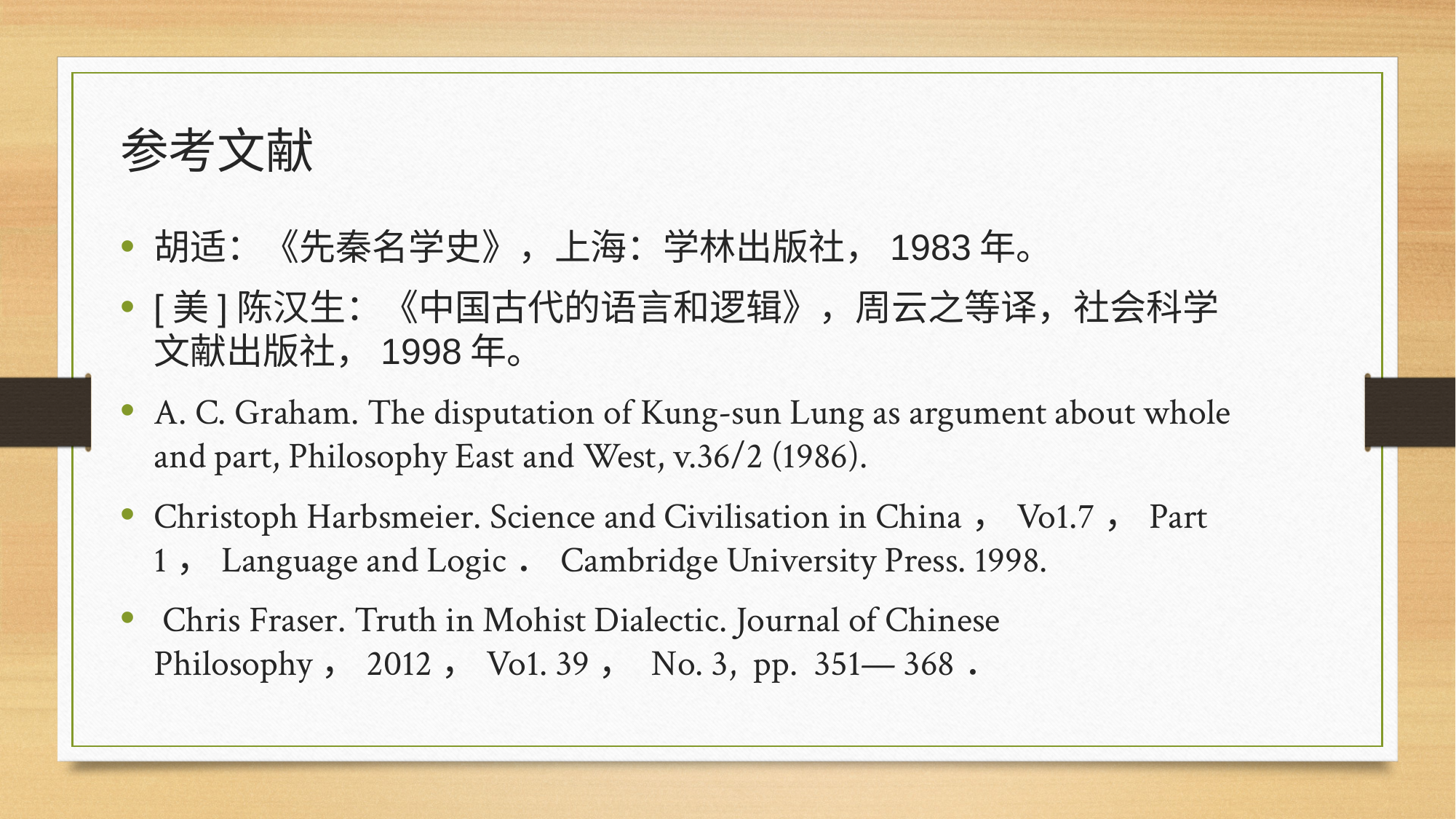

参考文献
胡适：《先秦名学史》，上海：学林出版社，1983年。
[美]陈汉生：《中国古代的语言和逻辑》，周云之等译，社会科学文献出版社，1998年。
A. C. Graham. The disputation of Kung-sun Lung as argument about whole and part, Philosophy East and West, v.36/2 (1986).
Christoph Harbsmeier. Science and Civilisation in China，Vo1.7，Part 1，Language and Logic．Cambridge University Press. 1998.
 Chris Fraser. Truth in Mohist Dialectic. Journal of Chinese Philosophy，2012，Vo1. 39， No. 3,  pp.  351— 368．